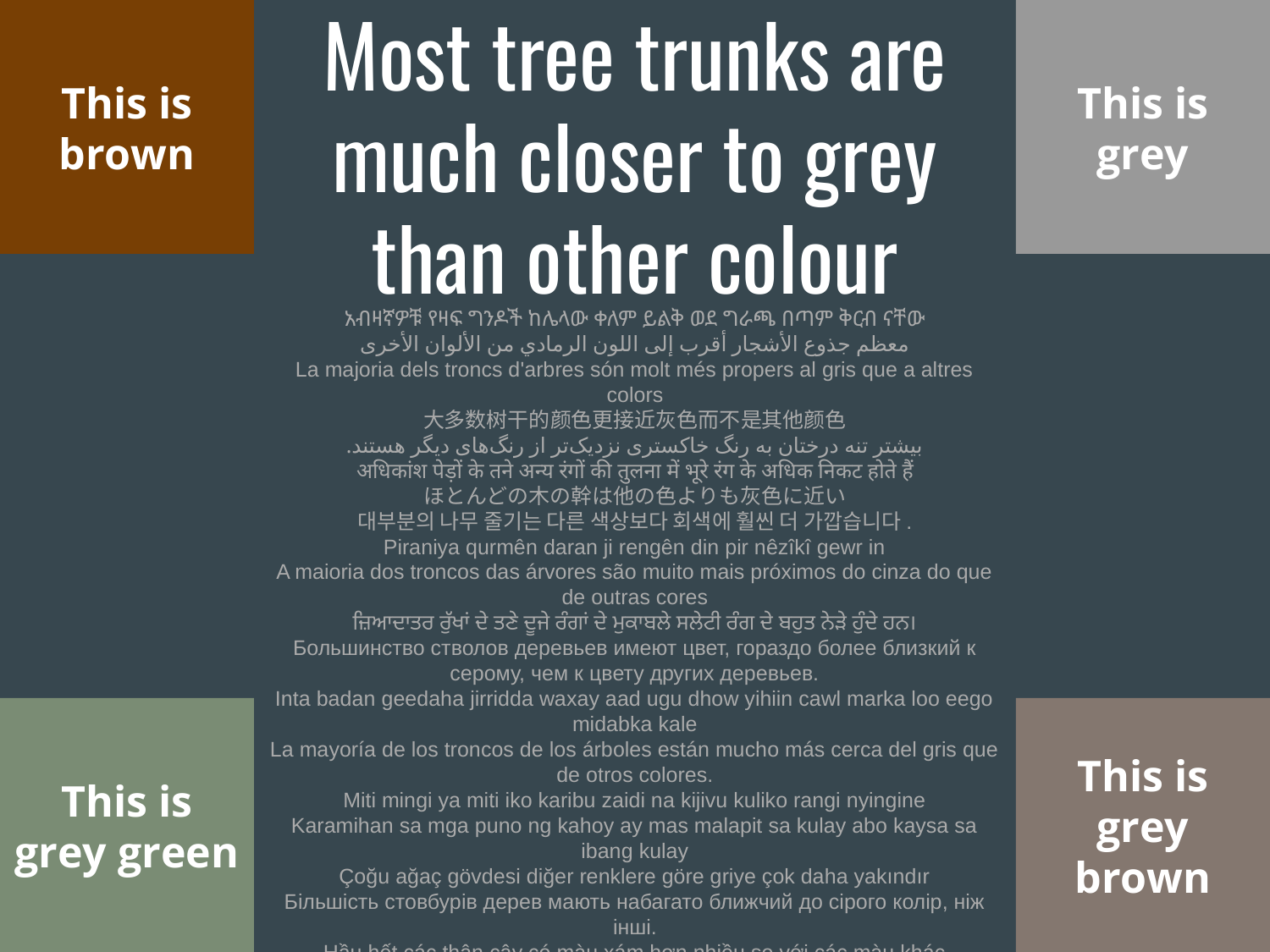

This is brown
Most tree trunks are much closer to grey than other colour
This is grey
አብዛኛዎቹ የዛፍ ግንዶች ከሌላው ቀለም ይልቅ ወደ ግራጫ በጣም ቅርብ ናቸው
معظم جذوع الأشجار أقرب إلى اللون الرمادي من الألوان الأخرى
La majoria dels troncs d'arbres són molt més propers al gris que a altres colors
大多数树干的颜色更接近灰色而不是其他颜色
بیشتر تنه درختان به رنگ خاکستری نزدیک‌تر از رنگ‌های دیگر هستند.
अधिकांश पेड़ों के तने अन्य रंगों की तुलना में भूरे रंग के अधिक निकट होते हैं
ほとんどの木の幹は他の色よりも灰色に近い
대부분의 나무 줄기는 다른 색상보다 회색에 훨씬 더 가깝습니다.
Piraniya qurmên daran ji rengên din pir nêzîkî gewr in
A maioria dos troncos das árvores são muito mais próximos do cinza do que de outras cores
ਜ਼ਿਆਦਾਤਰ ਰੁੱਖਾਂ ਦੇ ਤਣੇ ਦੂਜੇ ਰੰਗਾਂ ਦੇ ਮੁਕਾਬਲੇ ਸਲੇਟੀ ਰੰਗ ਦੇ ਬਹੁਤ ਨੇੜੇ ਹੁੰਦੇ ਹਨ।
Большинство стволов деревьев имеют цвет, гораздо более близкий к серому, чем к цвету других деревьев.
Inta badan geedaha jirridda waxay aad ugu dhow yihiin cawl marka loo eego midabka kale
La mayoría de los troncos de los árboles están mucho más cerca del gris que de otros colores.
Miti mingi ya miti iko karibu zaidi na kijivu kuliko rangi nyingine
Karamihan sa mga puno ng kahoy ay mas malapit sa kulay abo kaysa sa ibang kulay
Çoğu ağaç gövdesi diğer renklere göre griye çok daha yakındır
Більшість стовбурів дерев мають набагато ближчий до сірого колір, ніж інші.
Hầu hết các thân cây có màu xám hơn nhiều so với các màu khác
This is grey green
This is grey brown